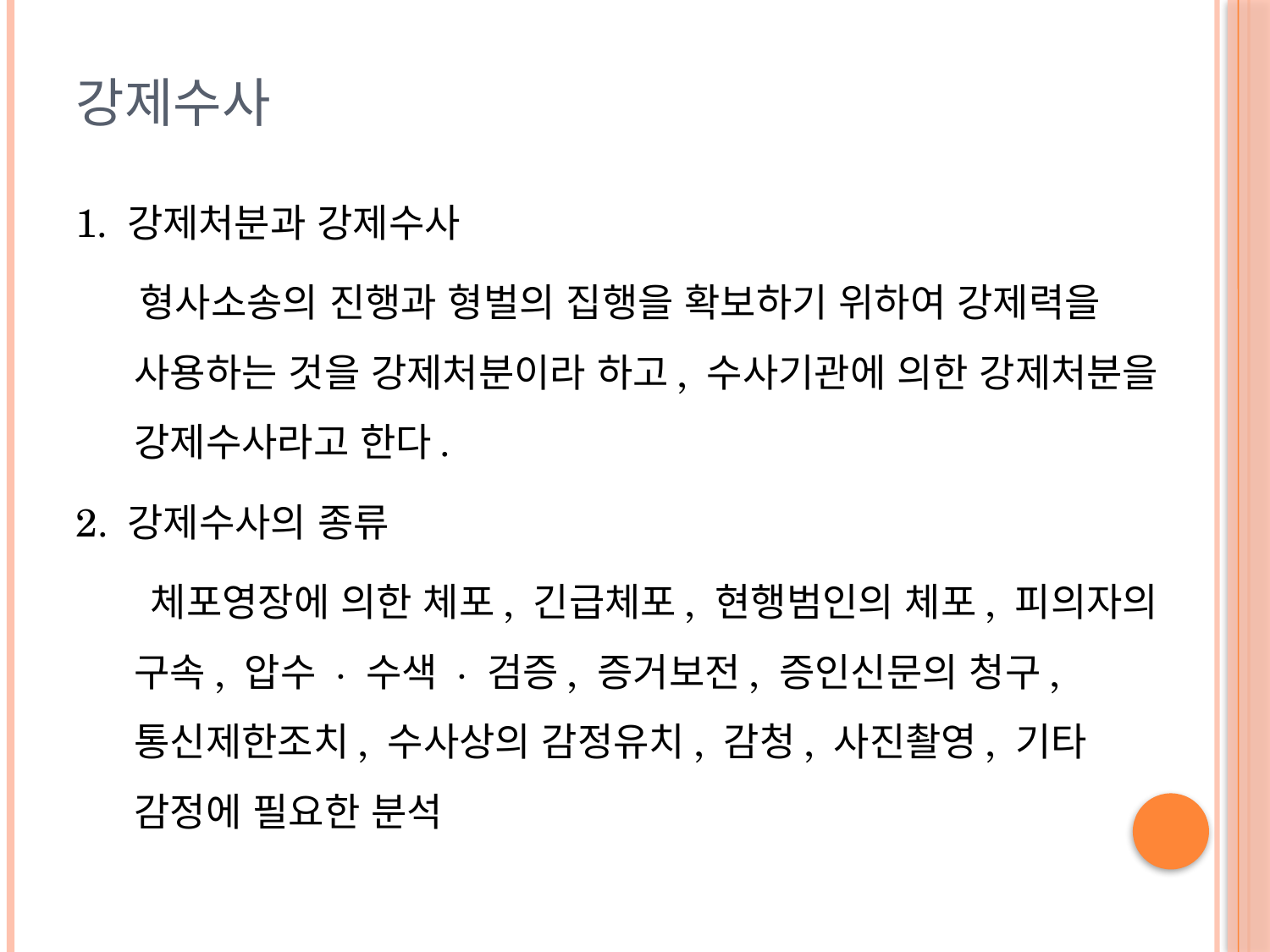

# 강제수사
1. 강제처분과 강제수사
     형사소송의 진행과 형벌의 집행을 확보하기 위하여 강제력을 사용하는 것을 강제처분이라 하고, 수사기관에 의한 강제처분을 강제수사라고 한다.
2. 강제수사의 종류
      체포영장에 의한 체포, 긴급체포, 현행범인의 체포, 피의자의 구속, 압수 · 수색 · 검증, 증거보전, 증인신문의 청구, 통신제한조치, 수사상의 감정유치, 감청, 사진촬영, 기타 감정에 필요한 분석